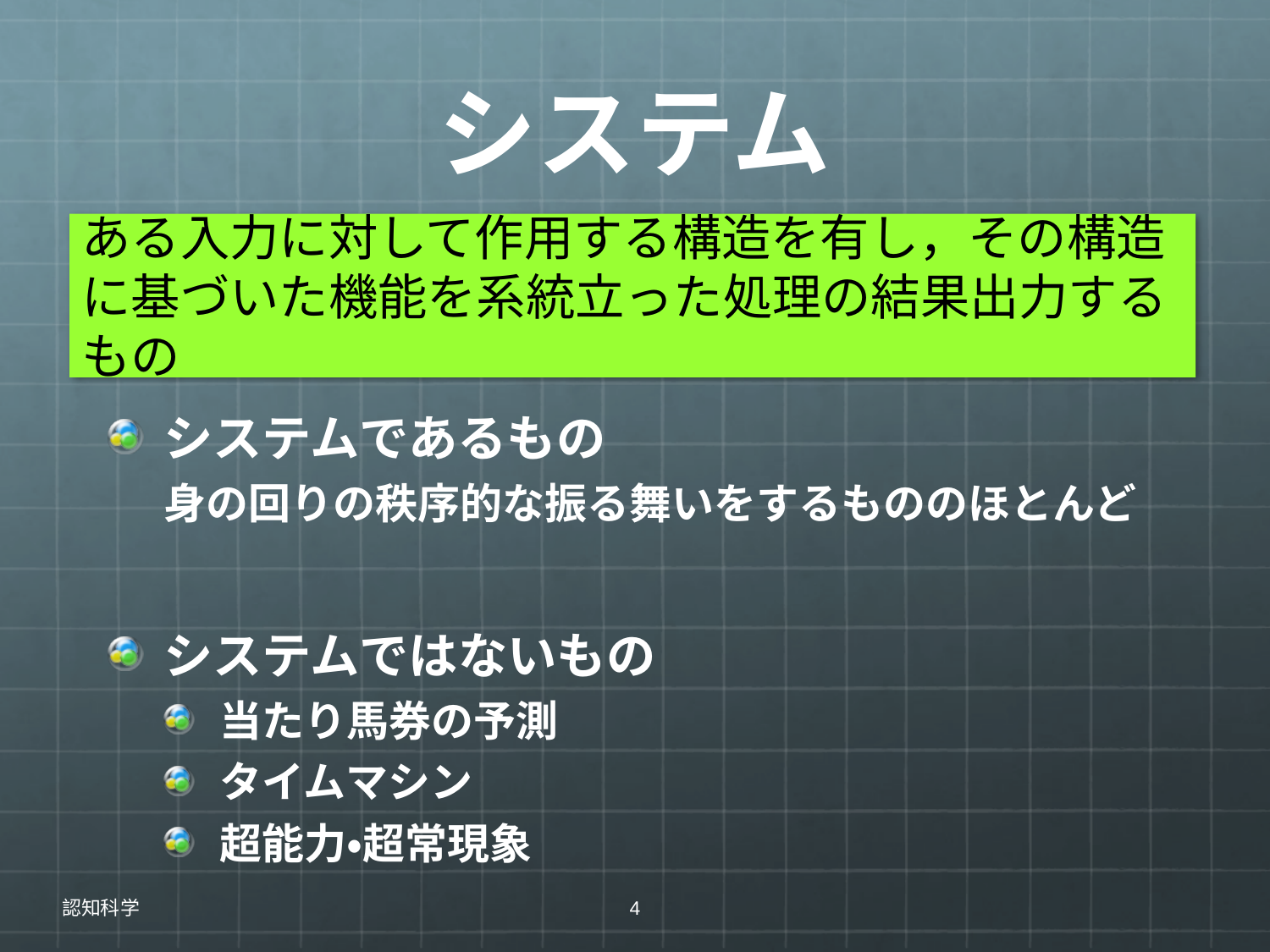

# システム
ある入力に対して作用する構造を有し，その構造に基づいた機能を系統立った処理の結果出力するもの
システムであるもの
身の回りの秩序的な振る舞いをするもののほとんど

システムではないもの
当たり馬券の予測
タイムマシン
超能力・超常現象
認知科学
4